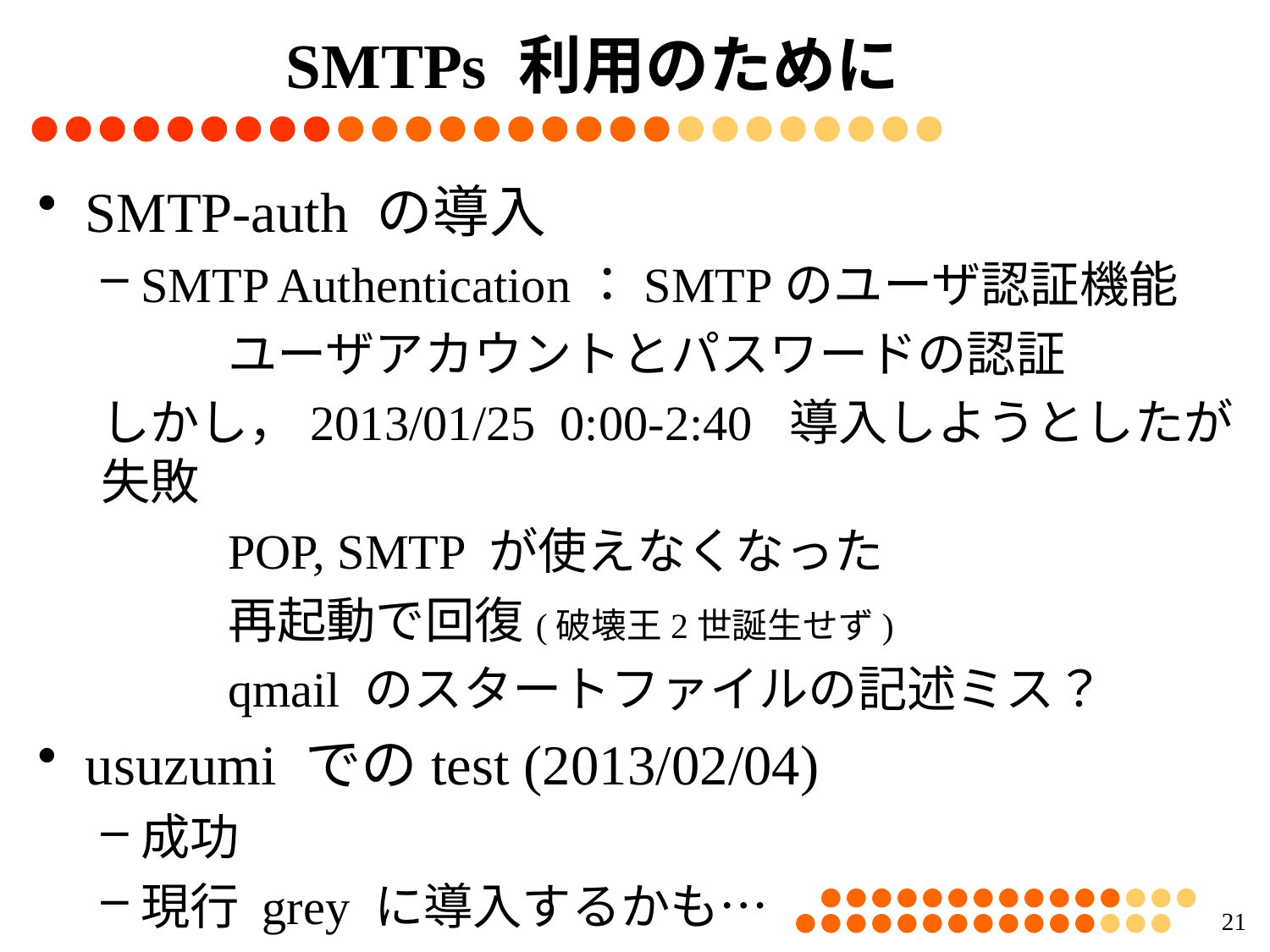

# SMTPs 利用のために
SMTP-auth の導入
SMTP Authentication：SMTPのユーザ認証機能
	ユーザアカウントとパスワードの認証
しかし，2013/01/25  0:00-2:40  導入しようとしたが失敗
	POP, SMTP が使えなくなった
	再起動で回復(破壊王2世誕生せず)
	qmail のスタートファイルの記述ミス？
usuzumi でのtest (2013/02/04)
成功
現行 grey に導入するかも…

21